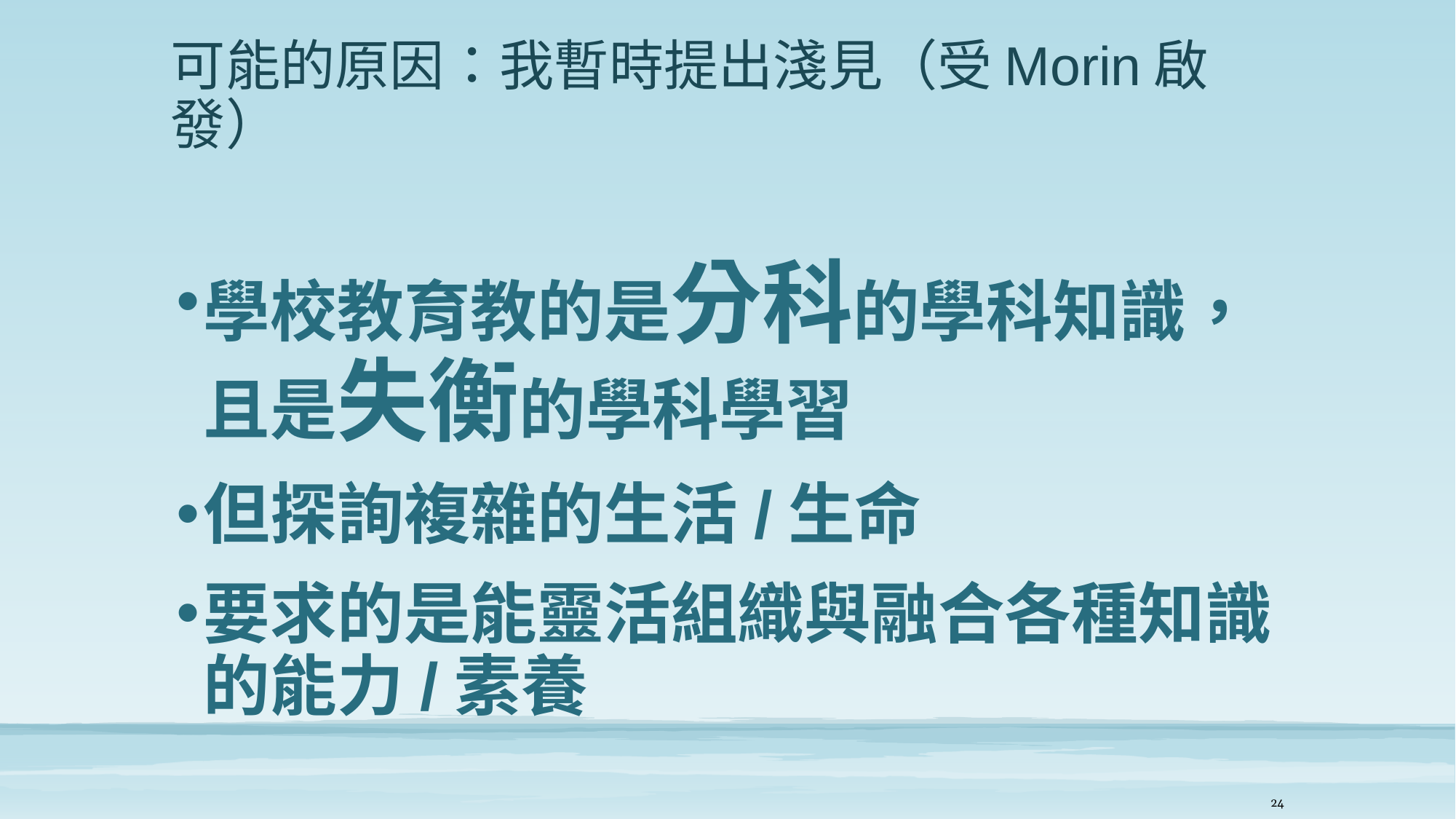

# 可能的原因：我暫時提出淺見（受Morin啟發）

學校教育教的是分科的學科知識，且是失衡的學科學習
但探詢複雜的生活/生命
要求的是能靈活組織與融合各種知識的能力/素養
24